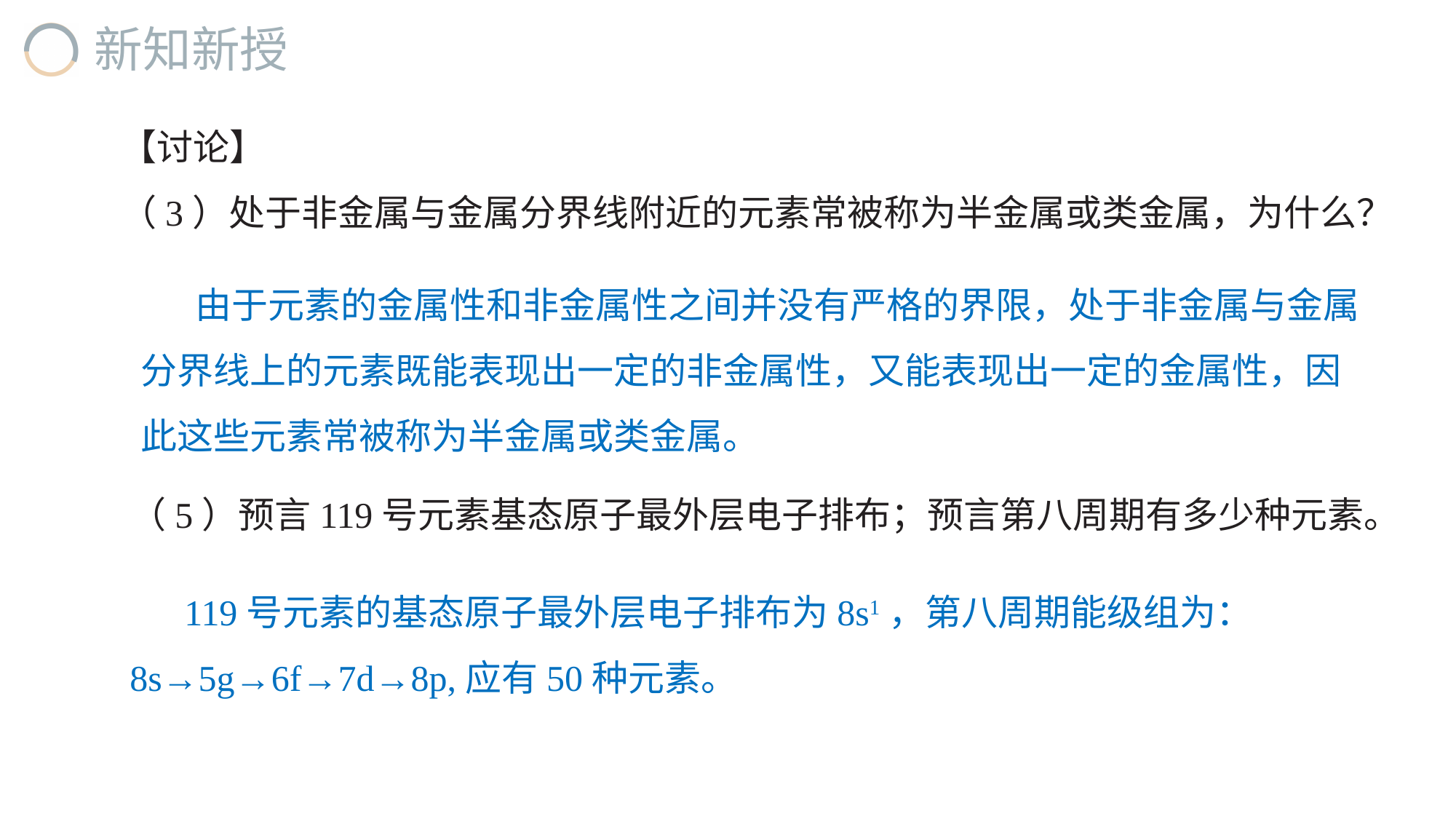

【讨论】
（3）处于非金属与金属分界线附近的元素常被称为半金属或类金属，为什么？
由于元素的金属性和非金属性之间并没有严格的界限，处于非金属与金属分界线上的元素既能表现出一定的非金属性，又能表现出一定的金属性，因此这些元素常被称为半金属或类金属。
（5）预言119号元素基态原子最外层电子排布；预言第八周期有多少种元素。
119号元素的基态原子最外层电子排布为8s1，第八周期能级组为：8s→5g→6f→7d→8p,应有50种元素。